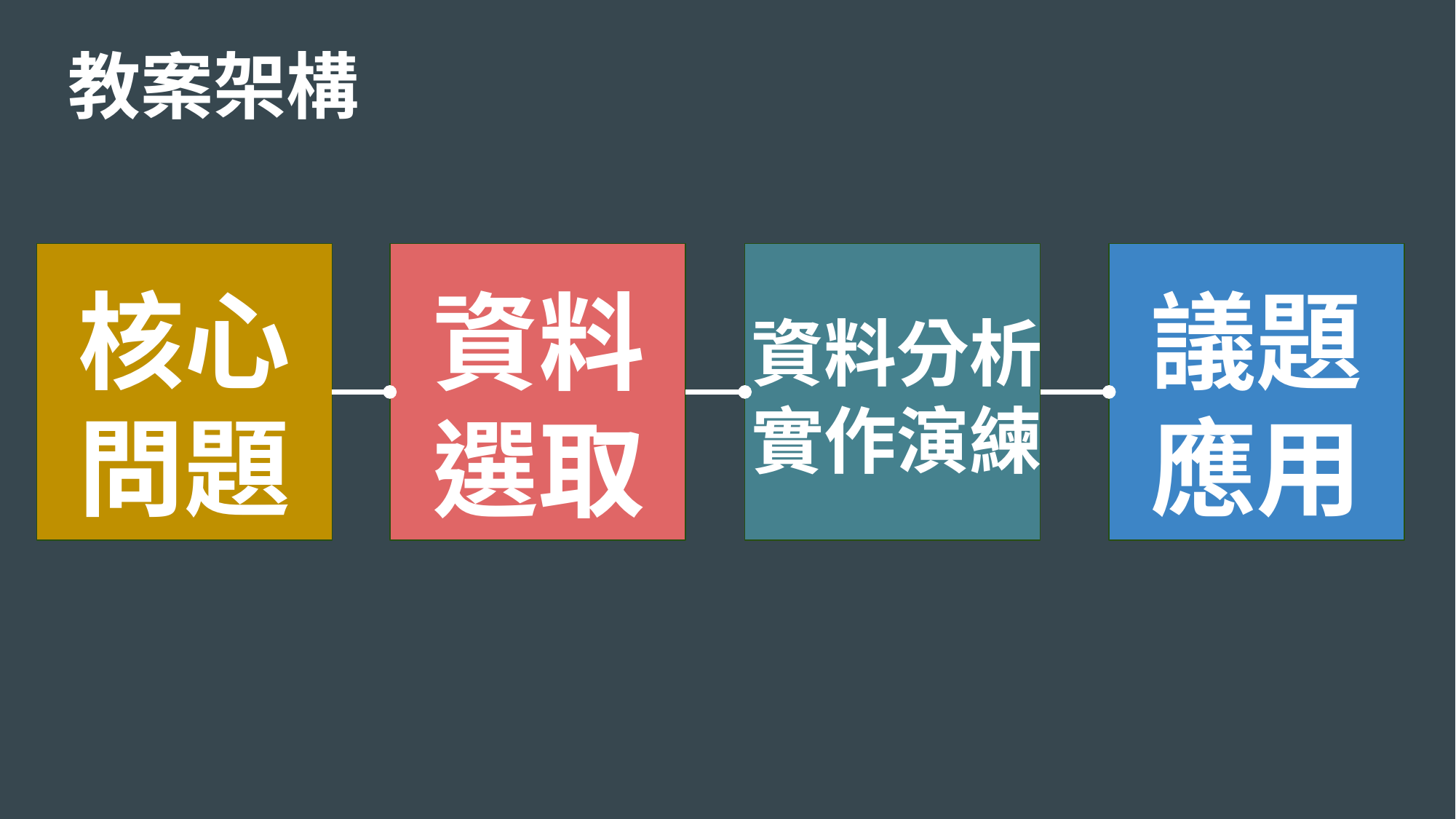

教案架構

資料選取

資料分析
實作演練
核心
問題
議題
應用